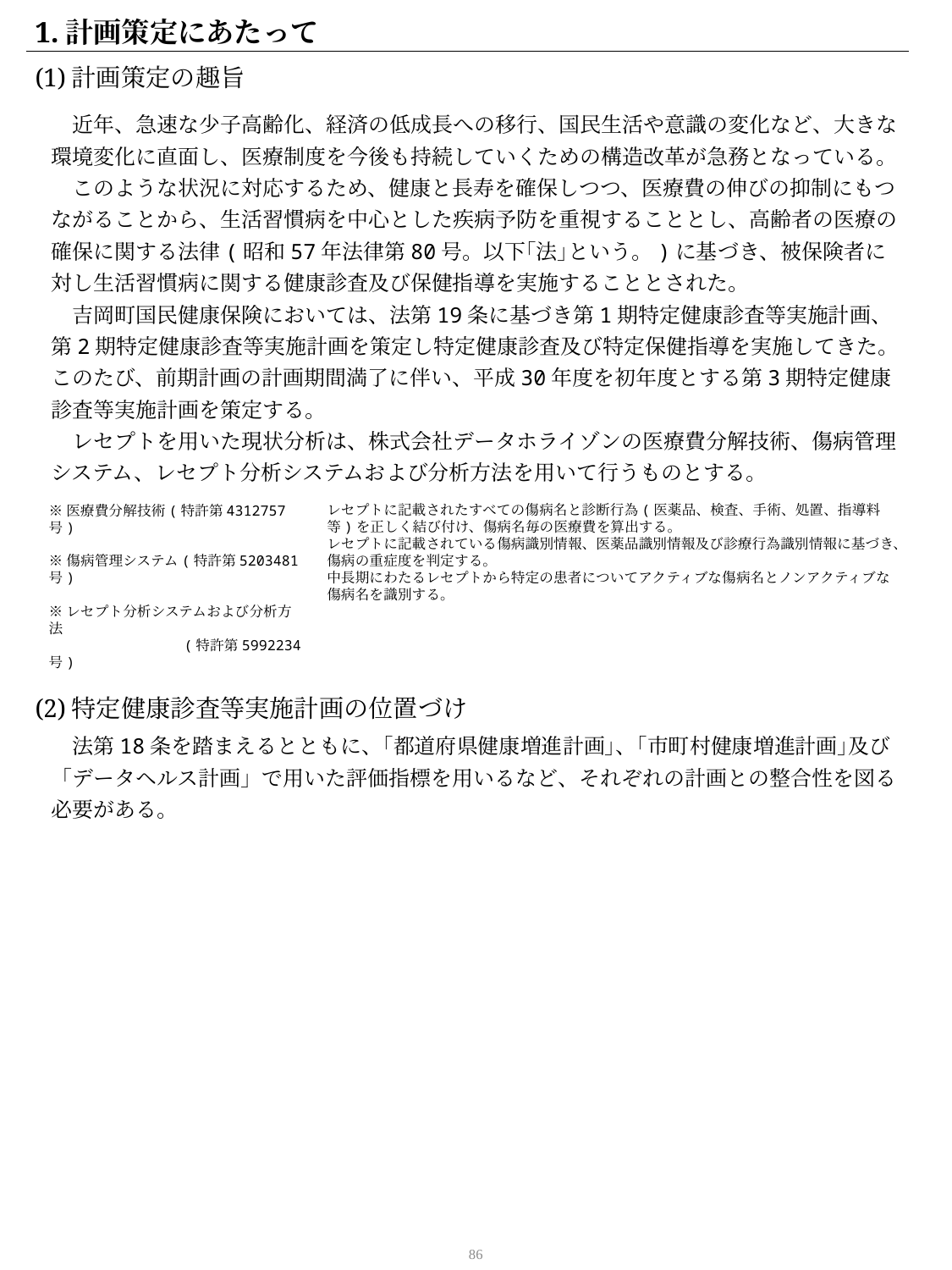

1.計画策定にあたって
(1)計画策定の趣旨
　近年、急速な少子高齢化、経済の低成長への移行、国民生活や意識の変化など、大きな環境変化に直面し、医療制度を今後も持続していくための構造改革が急務となっている。
　このような状況に対応するため、健康と長寿を確保しつつ、医療費の伸びの抑制にもつながることから、生活習慣病を中心とした疾病予防を重視することとし、高齢者の医療の確保に関する法律(昭和57年法律第80号。以下｢法｣という。)に基づき、被保険者に対し生活習慣病に関する健康診査及び保健指導を実施することとされた。
　吉岡町国民健康保険においては、法第19条に基づき第1期特定健康診査等実施計画、第2期特定健康診査等実施計画を策定し特定健康診査及び特定保健指導を実施してきた。このたび、前期計画の計画期間満了に伴い、平成30年度を初年度とする第3期特定健康診査等実施計画を策定する。
　レセプトを用いた現状分析は、株式会社データホライゾンの医療費分解技術、傷病管理システム、レセプト分析システムおよび分析方法を用いて行うものとする。
レセプトに記載されたすべての傷病名と診断行為(医薬品、検査、手術、処置、指導料等)を正しく結び付け、傷病名毎の医療費を算出する。
レセプトに記載されている傷病識別情報、医薬品識別情報及び診療行為識別情報に基づき、傷病の重症度を判定する。
中長期にわたるレセプトから特定の患者についてアクティブな傷病名とノンアクティブな傷病名を識別する。
※医療費分解技術(特許第4312757号)

※傷病管理システム(特許第5203481号)

※レセプト分析システムおよび分析方法
	 (特許第5992234号)
(2)特定健康診査等実施計画の位置づけ
　法第18条を踏まえるとともに、｢都道府県健康増進計画｣、｢市町村健康増進計画｣及び「データヘルス計画」で用いた評価指標を用いるなど、それぞれの計画との整合性を図る必要がある。
86